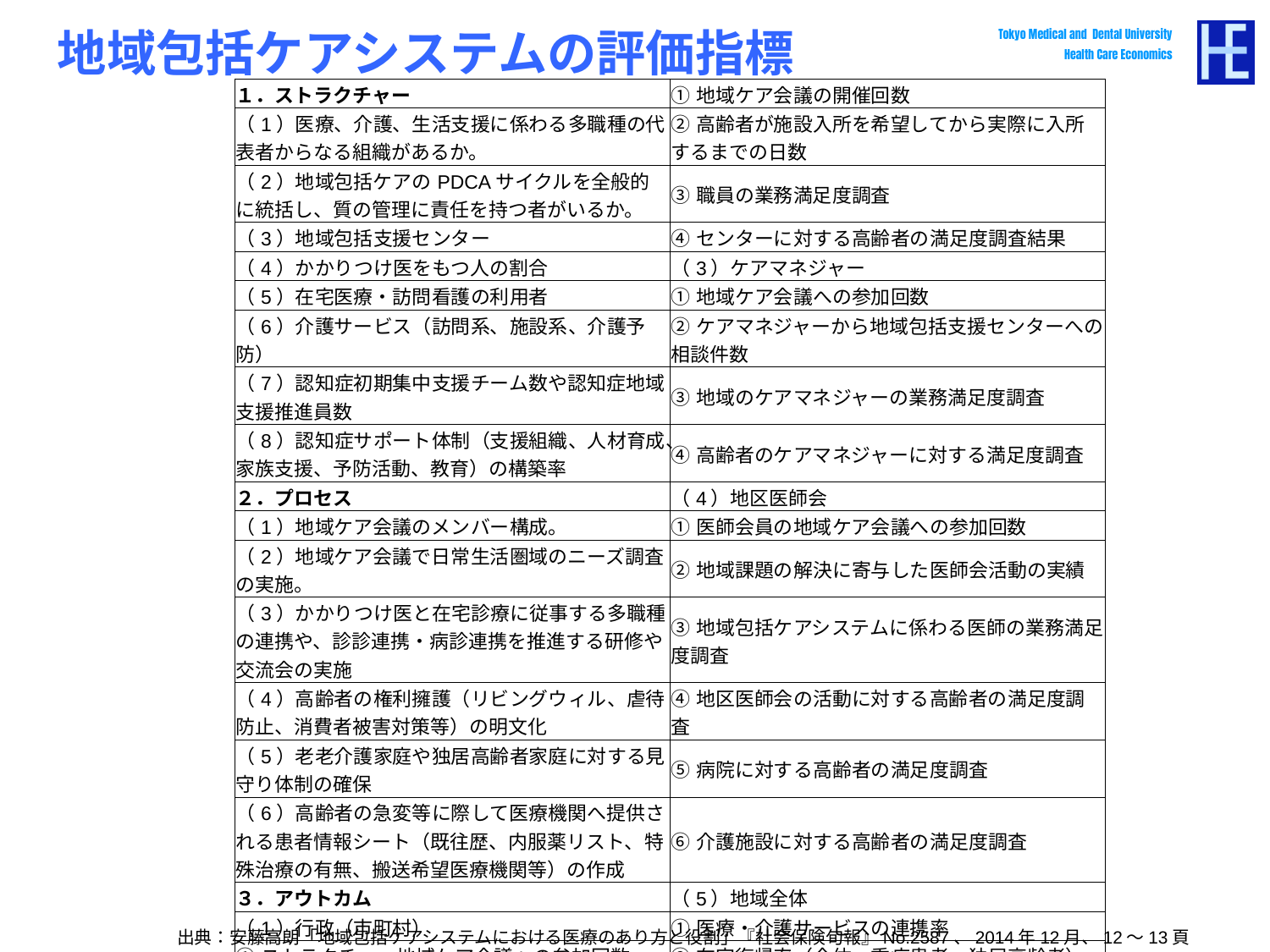

地域包括ケアシステムの評価指標
|  |  |
| --- | --- |
| １．ストラクチャー | ①地域ケア会議の開催回数 |
| （1）医療、介護、生活支援に係わる多職種の代表者からなる組織があるか。 | ②高齢者が施設入所を希望してから実際に入所するまでの日数 |
| （2）地域包括ケアのPDCAサイクルを全般的に統括し、質の管理に責任を持つ者がいるか。 | ③職員の業務満足度調査 |
| （3）地域包括支援センター | ④センターに対する高齢者の満足度調査結果 |
| （4）かかりつけ医をもつ人の割合 | （3）ケアマネジャー |
| （5）在宅医療・訪問看護の利用者 | ①地域ケア会議への参加回数 |
| （6）介護サービス（訪問系、施設系、介護予防） | ②ケアマネジャーから地域包括支援センターへの相談件数 |
| （7）認知症初期集中支援チーム数や認知症地域支援推進員数 | ③地域のケアマネジャーの業務満足度調査 |
| （8）認知症サポート体制（支援組織、人材育成、家族支援、予防活動、教育）の構築率 | ④高齢者のケアマネジャーに対する満足度調査 |
| ２．プロセス | （4）地区医師会 |
| （1）地域ケア会議のメンバー構成。 | ①医師会員の地域ケア会議への参加回数 |
| （2）地域ケア会議で日常生活圏域のニーズ調査の実施。 | ②地域課題の解決に寄与した医師会活動の実績 |
| （3）かかりつけ医と在宅診療に従事する多職種の連携や、診診連携・病診連携を推進する研修や交流会の実施 | ③地域包括ケアシステムに係わる医師の業務満足度調査 |
| （4）高齢者の権利擁護（リビングウィル、虐待防止、消費者被害対策等）の明文化 | ④地区医師会の活動に対する高齢者の満足度調査 |
| （5）老老介護家庭や独居高齢者家庭に対する見守り体制の確保 | ⑤病院に対する高齢者の満足度調査 |
| （6）高齢者の急変等に際して医療機関へ提供される患者情報シート（既往歴、内服薬リスト、特殊治療の有無、搬送希望医療機関等）の作成 | ⑥介護施設に対する高齢者の満足度調査 |
| ３．アウトカム | （5）地域全体 |
| （1）行政（市町村） | ①医療・介護サービスの連携率 |
| ①ストラクチャー地域ケア会議への参加回数 | ②在宅復帰率（全体・重症患者・独居高齢者） |
| ②地域包括ケアシステムに係わる職員の業務満足度調査 | ③孤独死発生率・防止率 |
| ③行政支援に対する高齢者の満足度調査 | ④在宅での看取り率 |
| （2）地域包括支援センター | ⑤ケアシステム全般に対する高齢者の満足度調査 |
出典：安藤高朗「地域包括ケアシステムにおける医療のあり方と役割」『社会保険旬報』No.2587、2014年12月、12～13頁